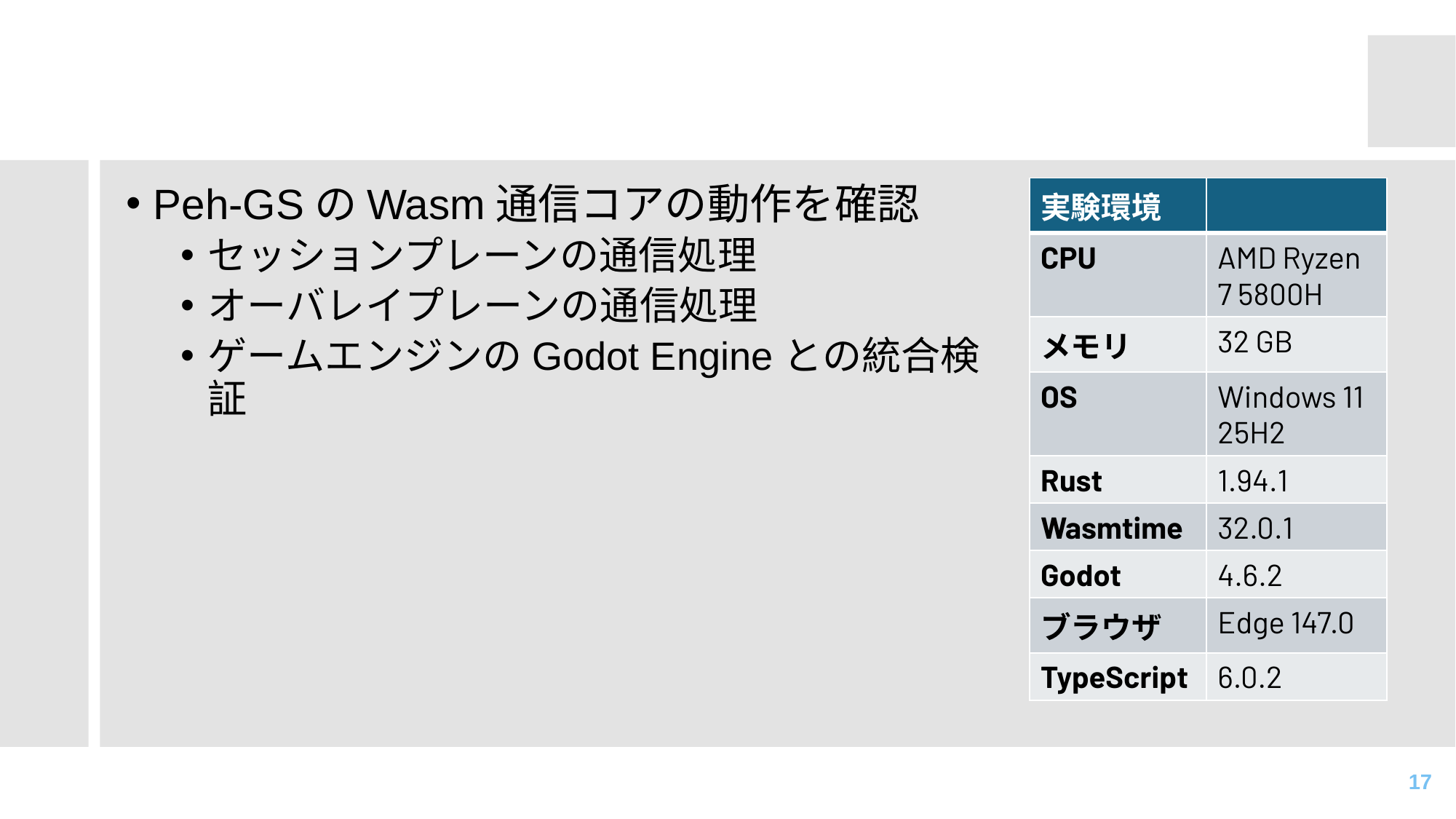

# 実験
Peh-GSのWasm通信コアの動作を確認
セッションプレーンの通信処理
オーバレイプレーンの通信処理
ゲームエンジンのGodot Engineとの統合検証
| 実験環境 |  |
| --- | --- |
| CPU | AMD Ryzen 7 5800H |
| メモリ | 32 GB |
| OS | Windows 11 25H2 |
| Rust | 1.94.1 |
| Wasmtime | 32.0.1 |
| Godot | 4.6.2 |
| ブラウザ | Edge 147.0 |
| TypeScript | 6.0.2 |
17